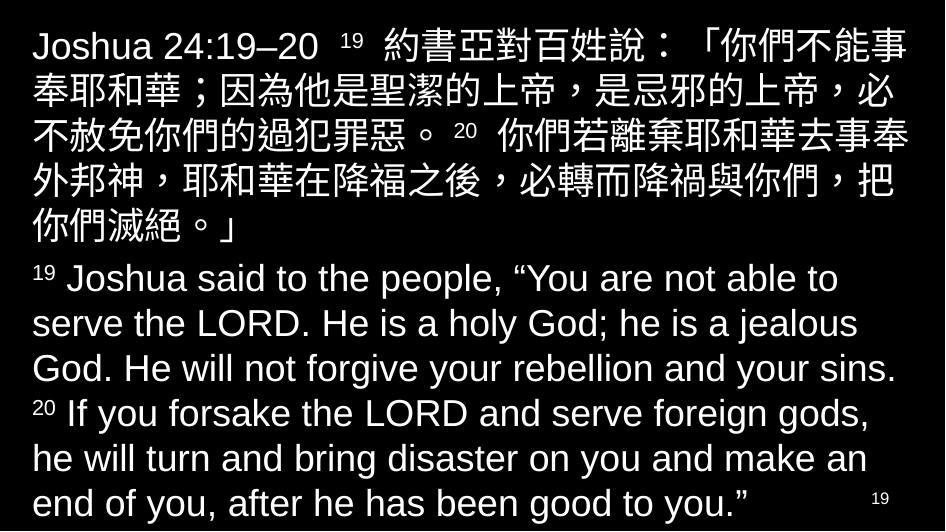

Joshua 24:19–20  19 約書亞對百姓說：「你們不能事奉耶和華；因為他是聖潔的上帝，是忌邪的上帝，必不赦免你們的過犯罪惡。20 你們若離棄耶和華去事奉外邦神，耶和華在降福之後，必轉而降禍與你們，把你們滅絕。」
19 Joshua said to the people, “You are not able to serve the Lord. He is a holy God; he is a jealous God. He will not forgive your rebellion and your sins. 20 If you forsake the Lord and serve foreign gods, he will turn and bring disaster on you and make an end of you, after he has been good to you.”

19